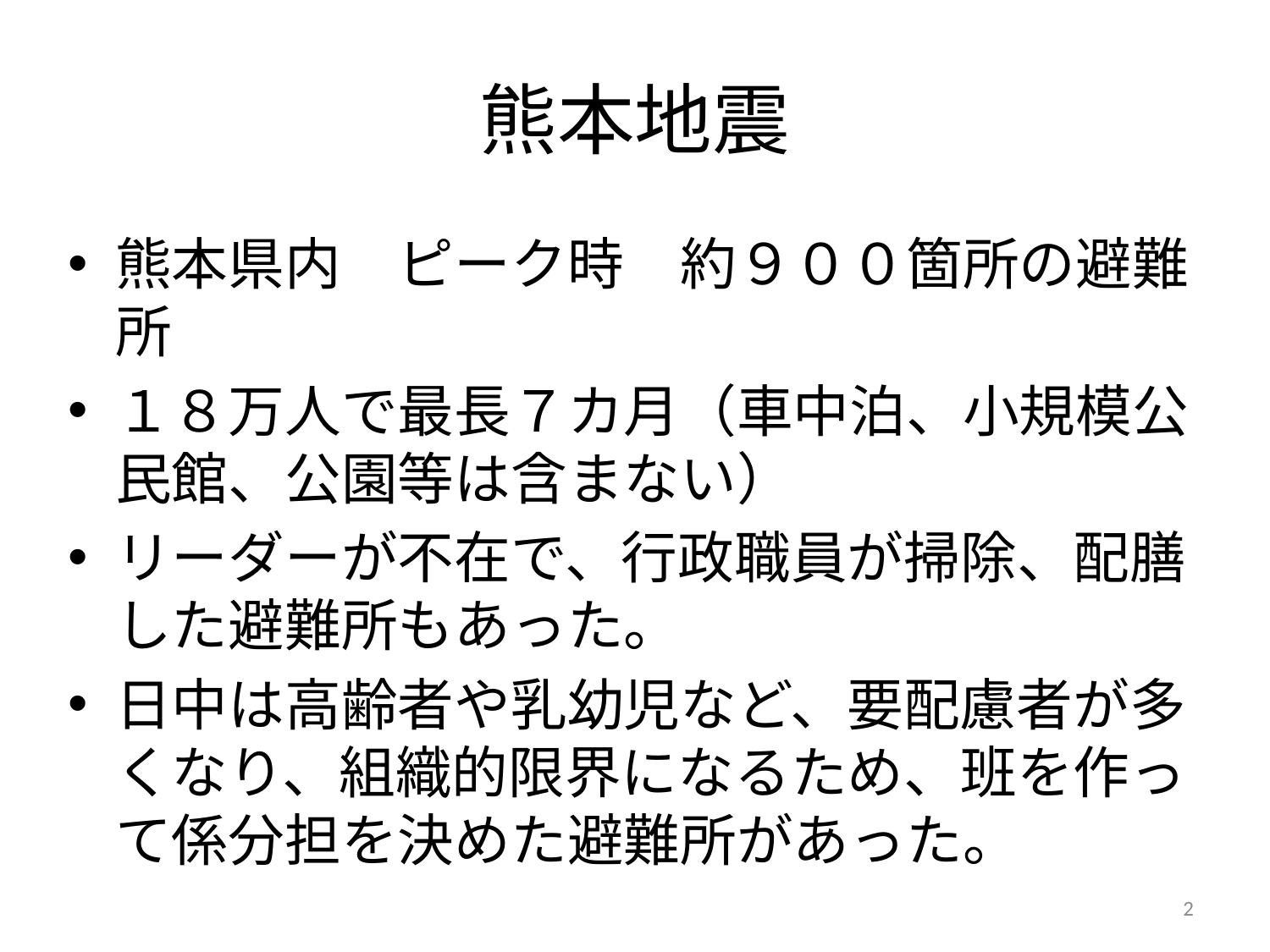

# 熊本地震
熊本県内　ピーク時　約９００箇所の避難所
１８万人で最長７カ月（車中泊、小規模公民館、公園等は含まない）
リーダーが不在で、行政職員が掃除、配膳した避難所もあった。
日中は高齢者や乳幼児など、要配慮者が多くなり、組織的限界になるため、班を作って係分担を決めた避難所があった。
2